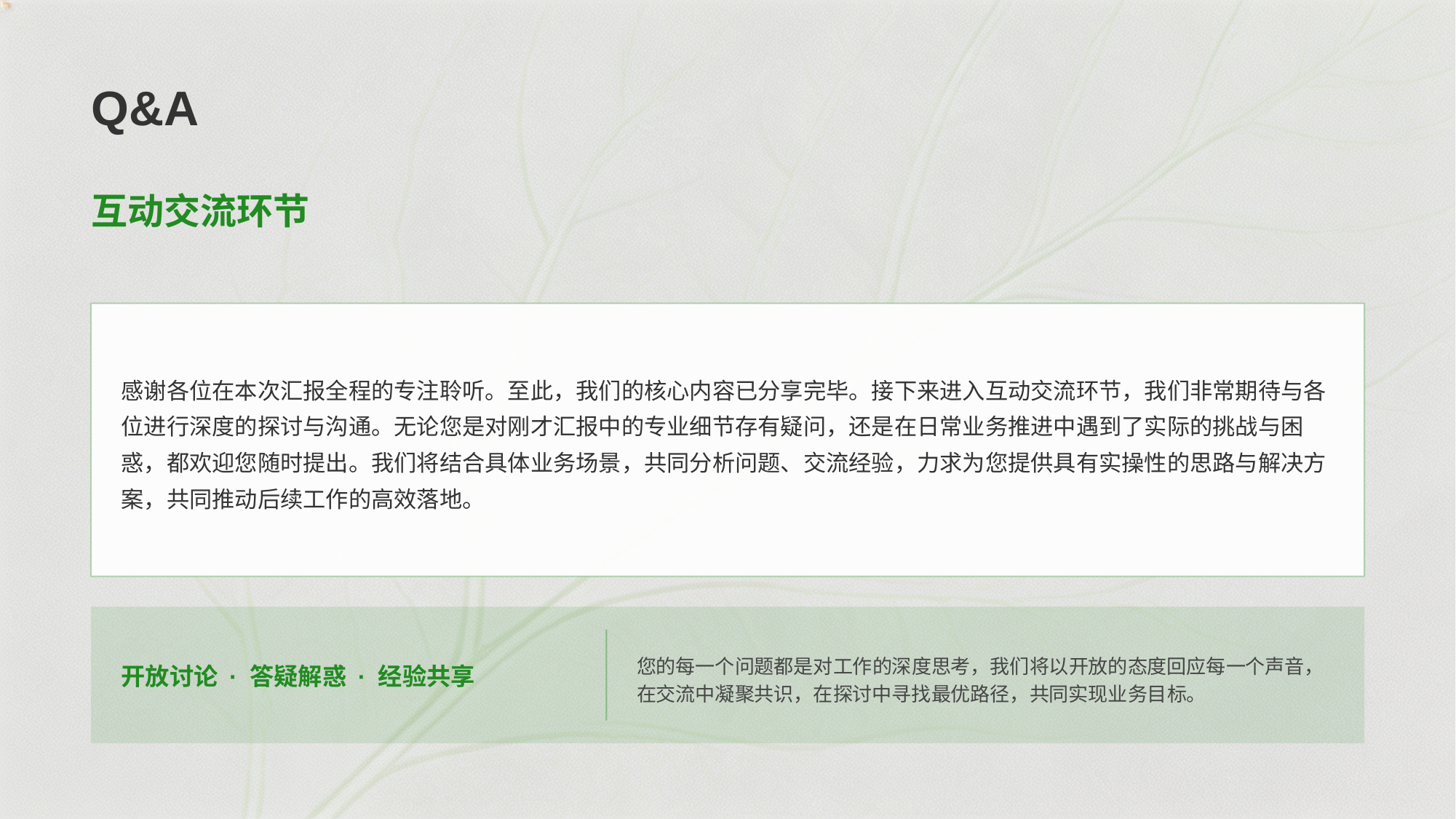

Q&A
互动交流环节

感谢各位在本次汇报全程的专注聆听。至此，我们的核心内容已分享完毕。接下来进入互动交流环节，我们非常期待与各位进行深度的探讨与沟通。无论您是对刚才汇报中的专业细节存有疑问，还是在日常业务推进中遇到了实际的挑战与困惑，都欢迎您随时提出。我们将结合具体业务场景，共同分析问题、交流经验，力求为您提供具有实操性的思路与解决方案，共同推动后续工作的高效落地。

开放讨论 · 答疑解惑 · 经验共享
您的每一个问题都是对工作的深度思考，我们将以开放的态度回应每一个声音，在交流中凝聚共识，在探讨中寻找最优路径，共同实现业务目标。